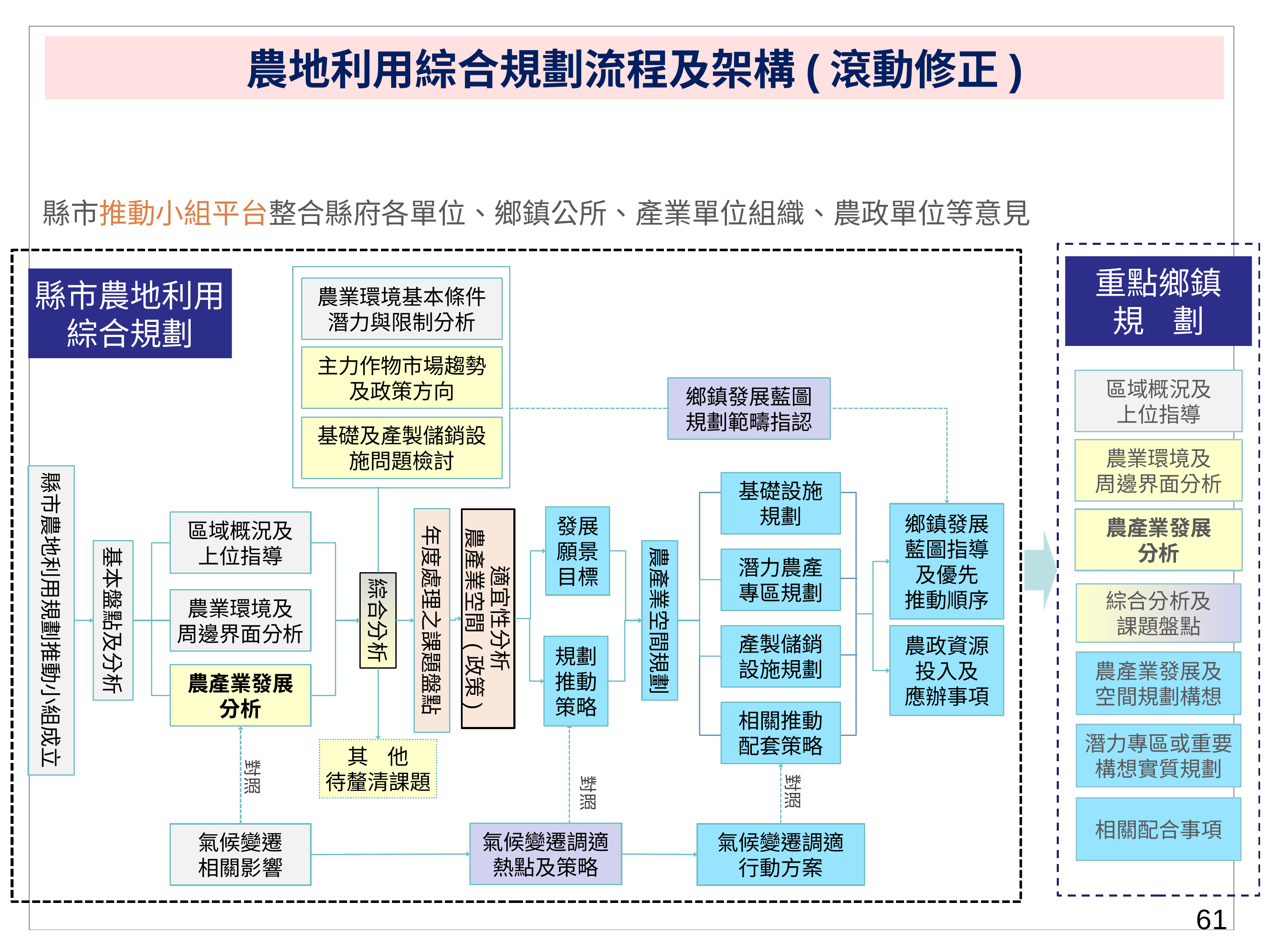

農地利用綜合規劃流程及架構(滾動修正)
縣市推動小組平台整合縣府各單位、鄉鎮公所、產業單位組織、農政單位等意見

重點鄉鎮
規    劃

縣市農地利用
綜合規劃
農業環境基本條件
潛力與限制分析
主力作物市場趨勢
及政策方向
區域概況及
上位指導
鄉鎮發展藍圖
規劃範疇指認
基礎及產製儲銷設
施問題檢討
農業環境及
周邊界面分析
縣市農地利用規劃推動小組成立
基礎設施
規劃
潛力農產
專區規劃
產製儲銷
設施規劃
相關推動
配套策略

鄉鎮發展
藍圖指導
及優先
推動順序
農政資源
投入及
應辦事項
發展
願景
目標
年度處理之課題盤點
農產業發展
分析
適宜性分析
農產業空間 (政策)
區域概況及
上位指導

基本盤點及分析
農產業空間規劃
綜合分析

綜合分析及
課題盤點
農業環境及
周邊界面分析
規劃推動策略
農產業發展及
空間規劃構想

農產業發展
分析
潛力專區或重要
構想實質規劃
其    他
待釐清課題
對照
對照
對照
相關配合事項
氣候變遷調適
熱點及策略
氣候變遷
相關影響
氣候變遷調適
行動方案
61